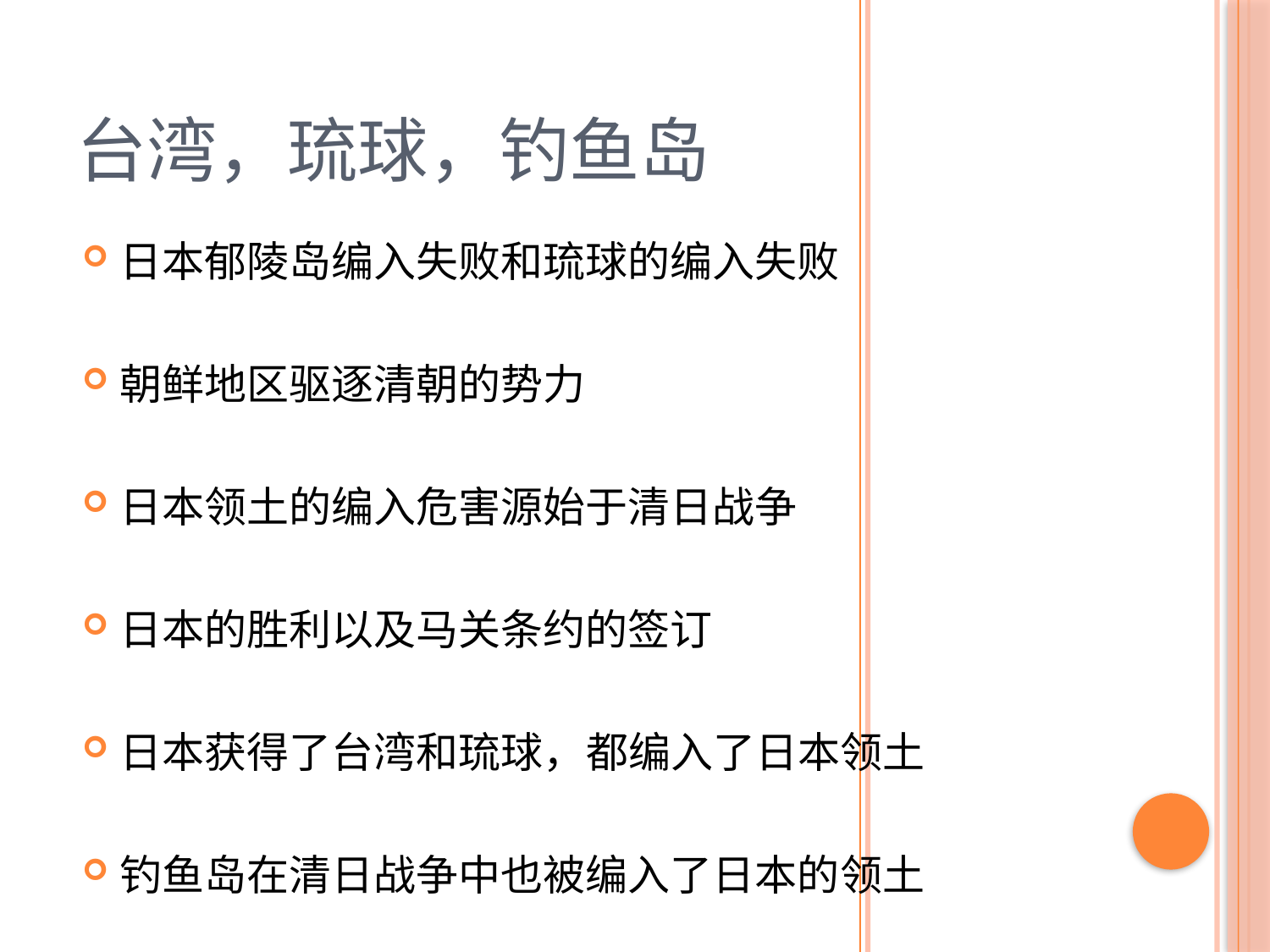

# 台湾，琉球，钓鱼岛
日本郁陵岛编入失败和琉球的编入失败

朝鲜地区驱逐清朝的势力

日本领土的编入危害源始于清日战争

日本的胜利以及马关条约的签订

日本获得了台湾和琉球，都编入了日本领土

钓鱼岛在清日战争中也被编入了日本的领土